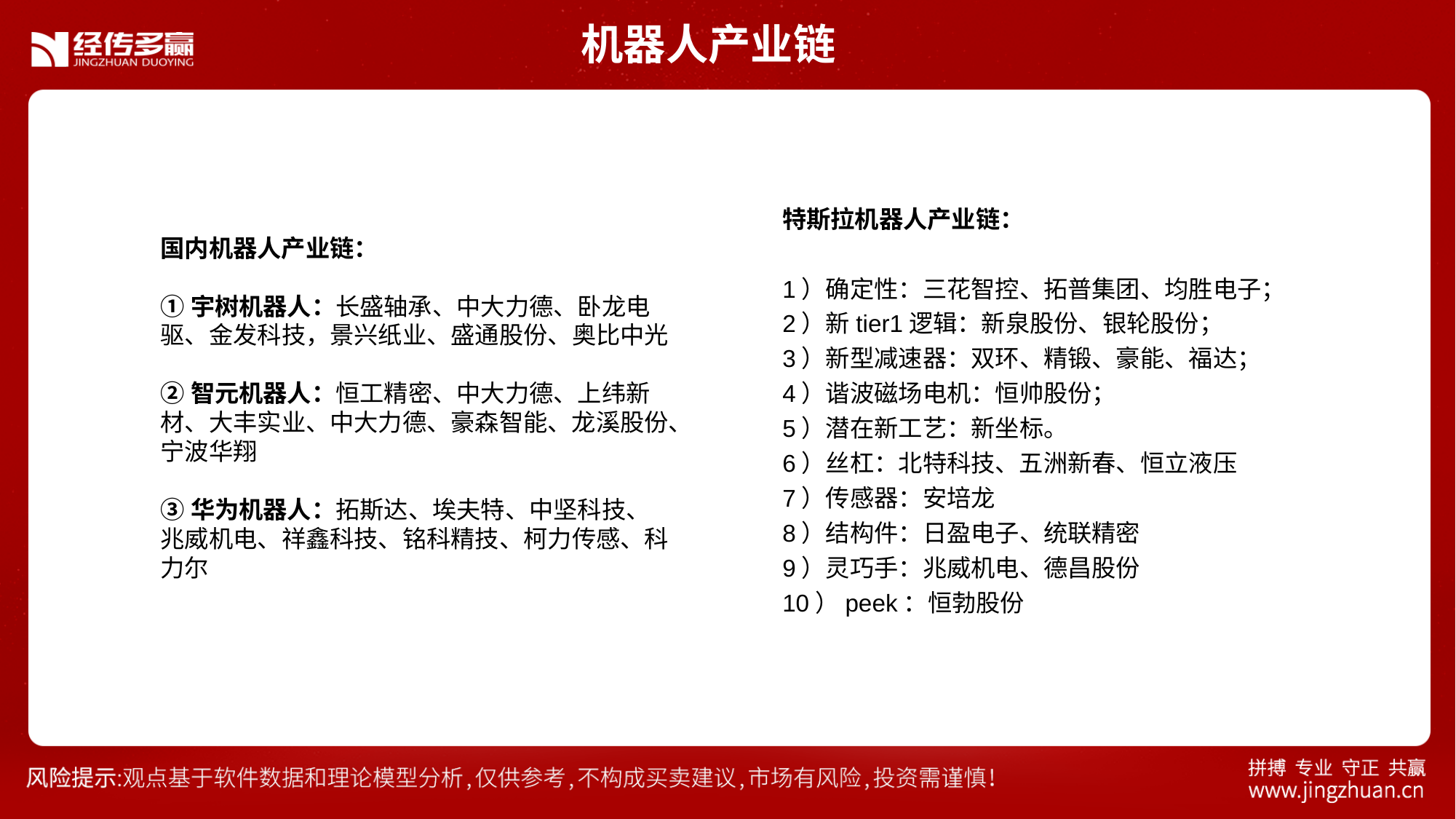

机器人产业链
特斯拉机器人产业链：

1）确定性：三花智控、拓普集团、均胜电子；
2）新tier1逻辑：新泉股份、银轮股份；
3）新型减速器：双环、精锻、豪能、福达；
4）谐波磁场电机：恒帅股份；
5）潜在新工艺：新坐标。
6）丝杠：北特科技、五洲新春、恒立液压
7）传感器：安培龙
8）结构件：日盈电子、统联精密
9）灵巧手：兆威机电、德昌股份
10）peek：恒勃股份
国内机器人产业链：

①宇树机器人：长盛轴承、中大力德、卧龙电驱、金发科技，景兴纸业、盛通股份、奥比中光

②智元机器人：恒工精密、中大力德、上纬新材、大丰实业、中大力德、豪森智能、龙溪股份、宁波华翔

③华为机器人：拓斯达、埃夫特、中坚科技、兆威机电、祥鑫科技、铭科精技、柯力传感、科力尔